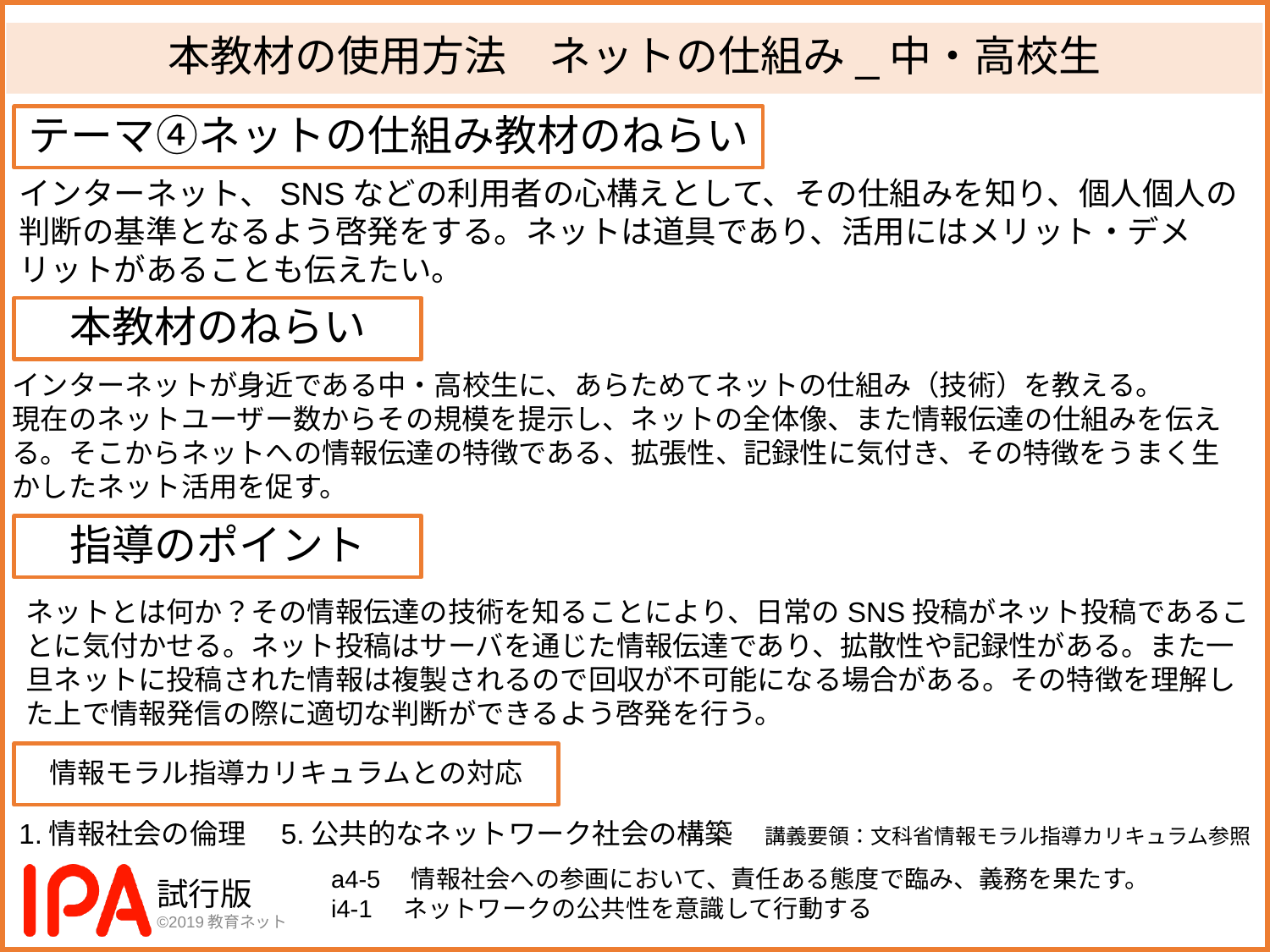

# 本教材の使用方法　ネットの仕組み_中・高校生
テーマ④ネットの仕組み教材のねらい
インターネット、SNSなどの利用者の心構えとして、その仕組みを知り、個人個人の
判断の基準となるよう啓発をする。ネットは道具であり、活用にはメリット・デメリットがあることも伝えたい。
本教材のねらい
インターネットが身近である中・高校生に、あらためてネットの仕組み（技術）を教える。
現在のネットユーザー数からその規模を提示し、ネットの全体像、また情報伝達の仕組みを伝える。そこからネットへの情報伝達の特徴である、拡張性、記録性に気付き、その特徴をうまく生かしたネット活用を促す。
指導のポイント
ネットとは何か？その情報伝達の技術を知ることにより、日常のSNS投稿がネット投稿であることに気付かせる。ネット投稿はサーバを通じた情報伝達であり、拡散性や記録性がある。また一旦ネットに投稿された情報は複製されるので回収が不可能になる場合がある。その特徴を理解した上で情報発信の際に適切な判断ができるよう啓発を行う。
情報モラル指導カリキュラムとの対応
1.情報社会の倫理　5.公共的なネットワーク社会の構築　講義要領：文科省情報モラル指導カリキュラム参照
a4-5　情報社会への参画において、責任ある態度で臨み、義務を果たす。
i4-1　ネットワークの公共性を意識して行動する